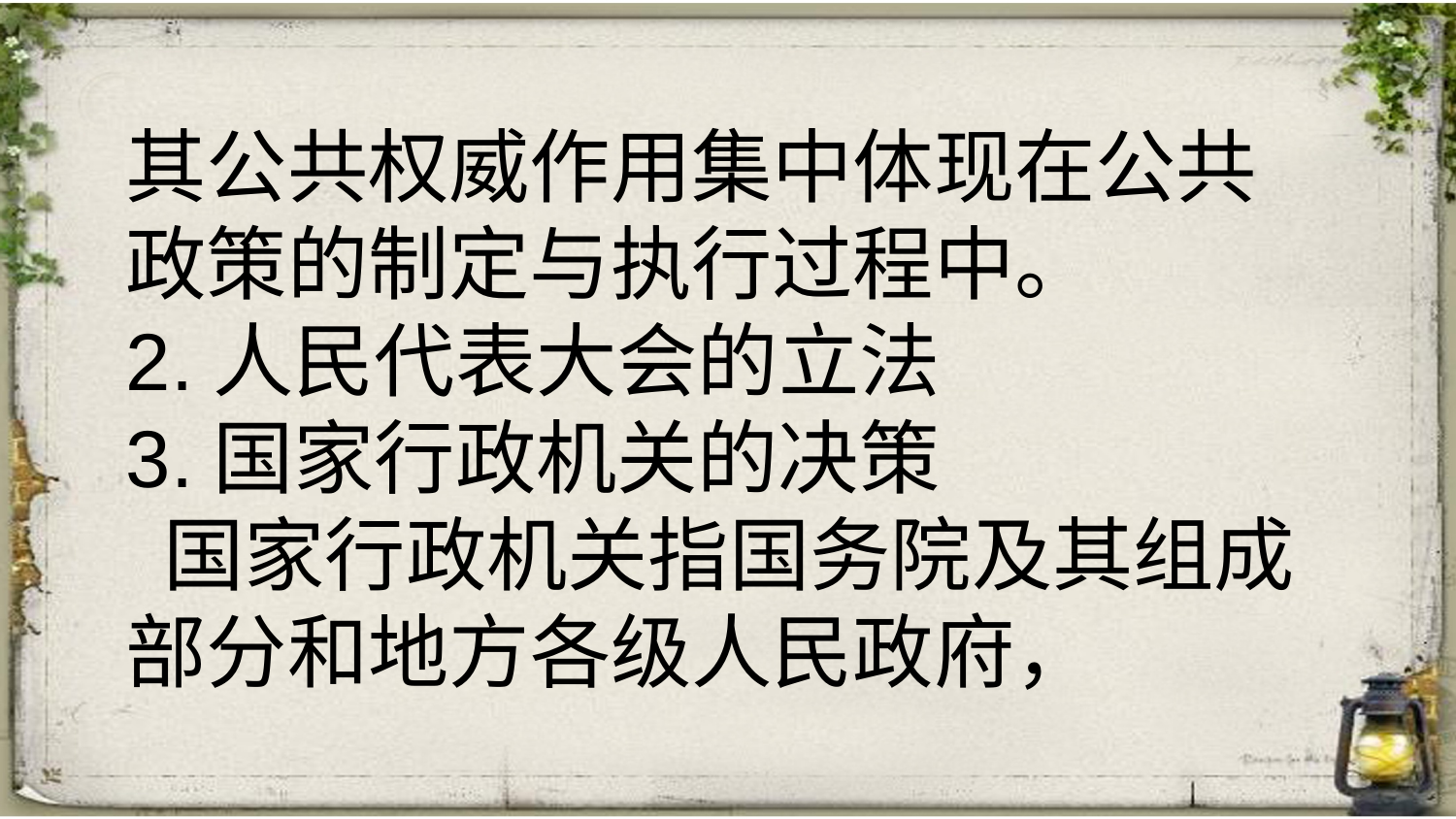

其公共权威作用集中体现在公共政策的制定与执行过程中。
2.人民代表大会的立法
3.国家行政机关的决策
 国家行政机关指国务院及其组成 部分和地方各级人民政府，